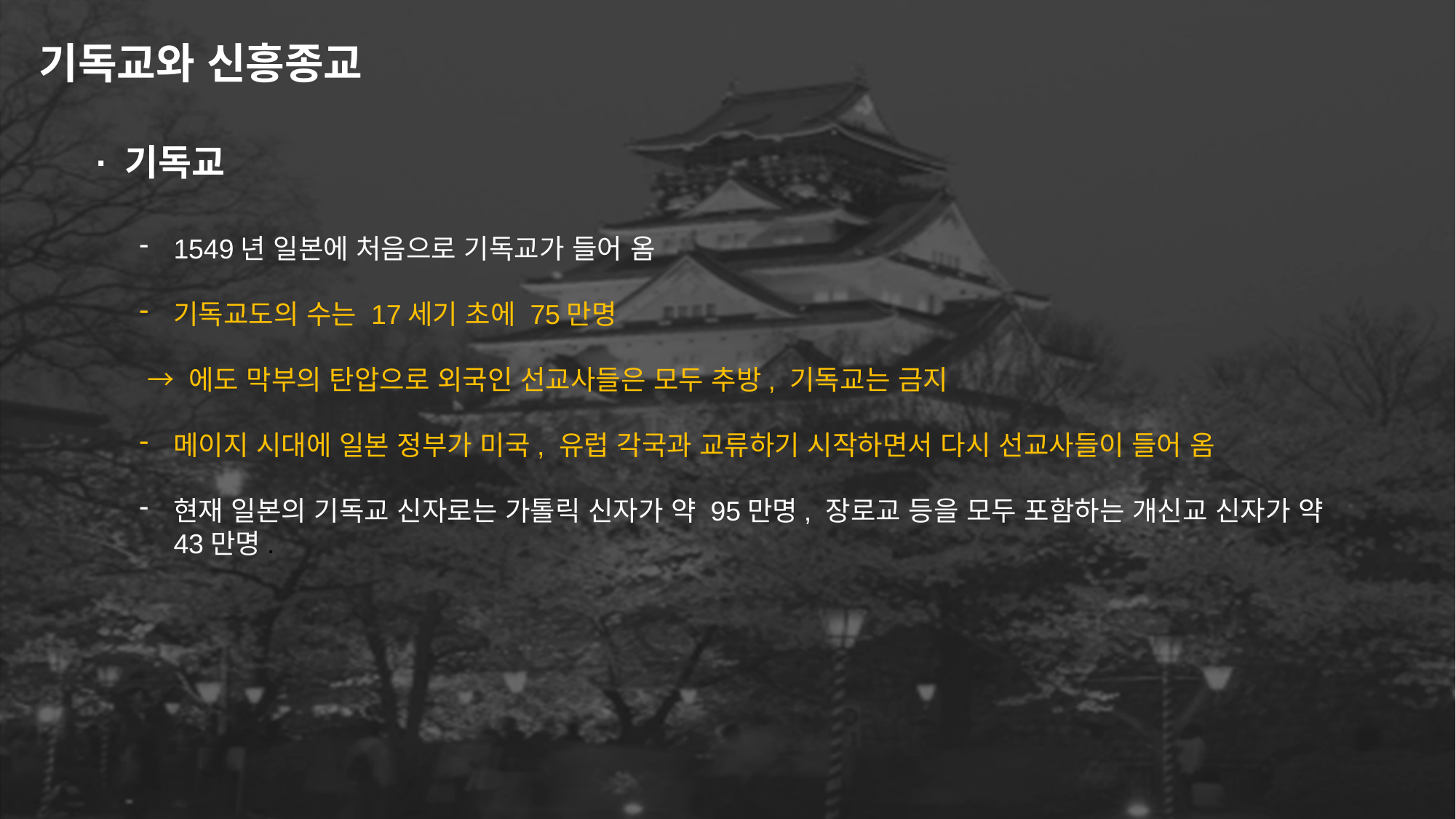

기독교와 신흥종교
∙ 기독교
1549년 일본에 처음으로 기독교가 들어 옴

기독교도의 수는 17세기 초에 75만명

 → 에도 막부의 탄압으로 외국인 선교사들은 모두 추방, 기독교는 금지

메이지 시대에 일본 정부가 미국, 유럽 각국과 교류하기 시작하면서 다시 선교사들이 들어 옴

현재 일본의 기독교 신자로는 가톨릭 신자가 약 95만명, 장로교 등을 모두 포함하는 개신교 신자가 약 43만명.